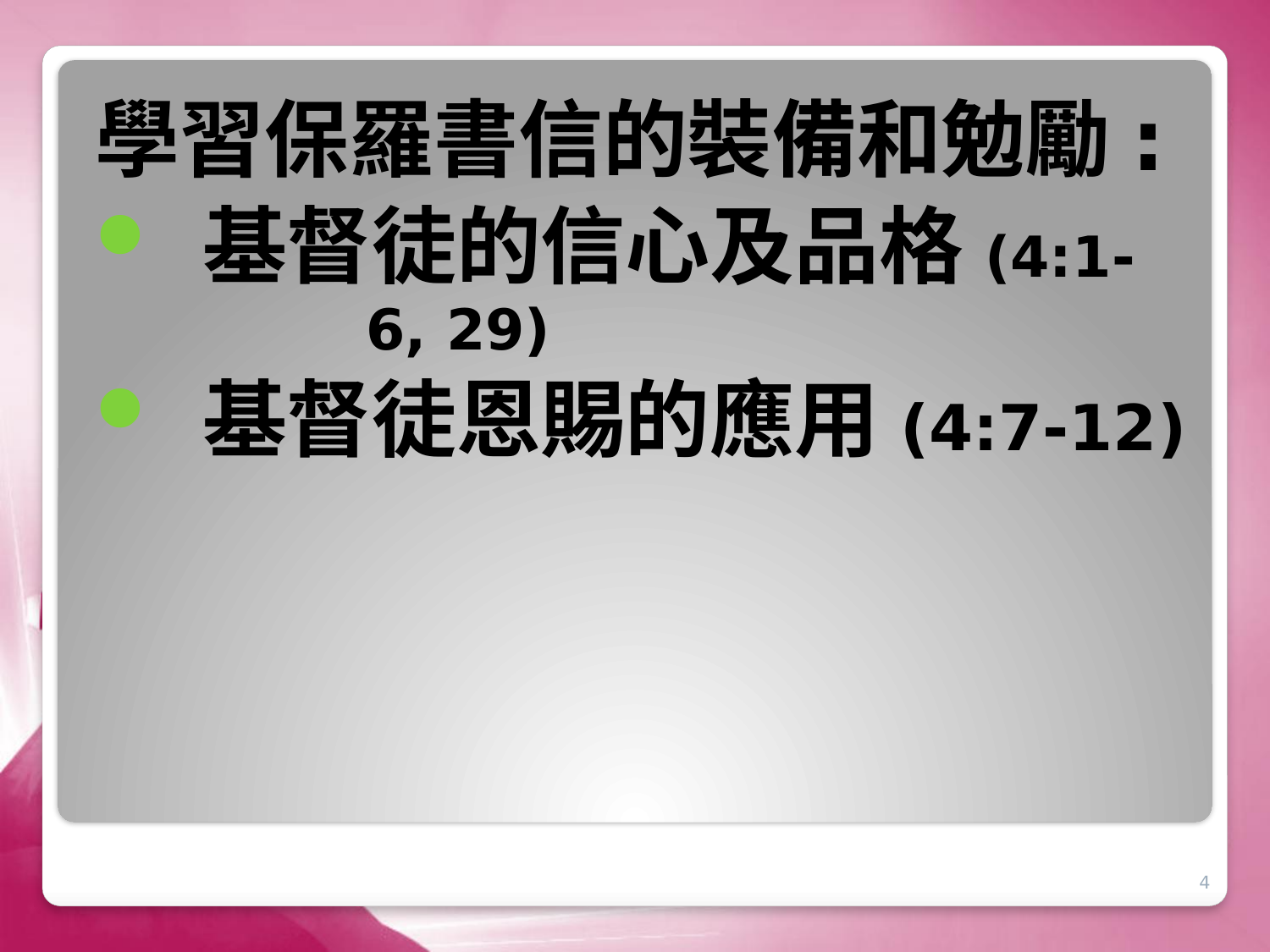

學習保羅書信的裝備和勉勵:
 基督徒的信心及品格(4:1-                 6, 29)
 基督徒恩賜的應用(4:7-12)
#
4